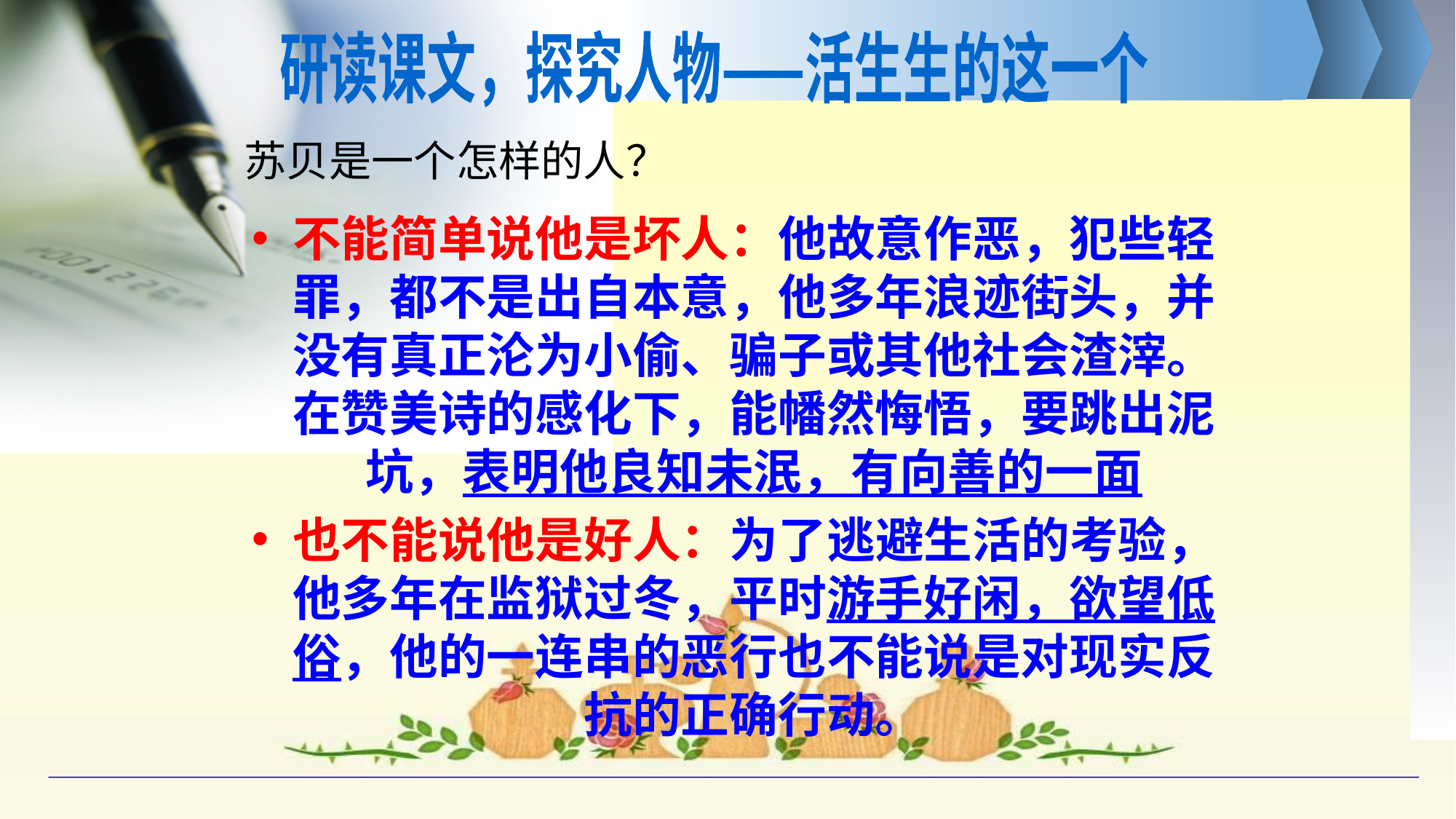

研读课文，探究人物——活生生的这一个
苏贝是一个怎样的人？
不能简单说他是坏人：他故意作恶，犯些轻罪，都不是出自本意，他多年浪迹街头，并没有真正沦为小偷、骗子或其他社会渣滓。在赞美诗的感化下，能幡然悔悟，要跳出泥坑，表明他良知未泯，有向善的一面
也不能说他是好人：为了逃避生活的考验，他多年在监狱过冬，平时游手好闲，欲望低俗，他的一连串的恶行也不能说是对现实反抗的正确行动。